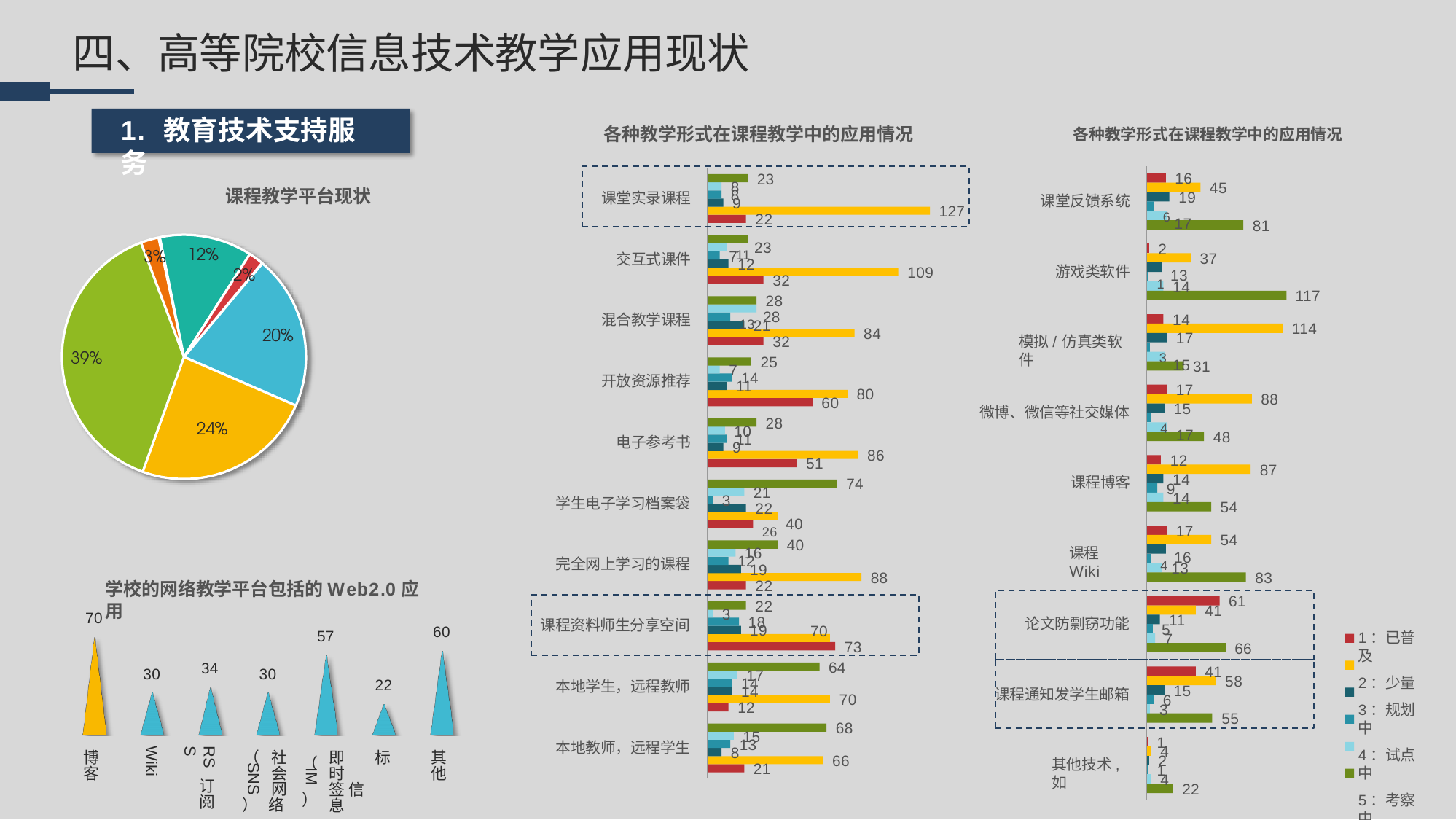

# 四、高等院校信息技术教学应用现状

1.	教育技术支持服务
各种教学形式在课程教学中的应用情况
各种教学形式在课程教学中的应用情况

16
23

8
45

课程教学平台现状
8
19
课堂实录课程

课堂反馈系统

9

127
6 17

22

81

11 23

2

12%

3%
7
37
交互式课件

12
1 13

游戏类软件

109

2%

32

14

117

28

13  28

14
混合教学课程

21
114

84
20%
17

32
模拟/仿真类软件

39%
3 15

25

31

7

14
开放资源推荐

11
17

80
88

60

15
微博、微信等社交媒体

28
4  17
24%

10

48
11

电子参考书

9

86
12

51

87

14
课程博客

74
9

21

14
3

学生电子学习档案袋

54
22

26  40

17

54

40
4 16

课程Wiki
16

12

完全网上学习的课程

13
19

88
83

22
学校的网络教学平台包括的Web2.0应用

61

22
41

3

70

11
18
论文防剽窃功能

课程资料师生分享空间

5
19
70
60

57
1：已普及

2：少量

3：规划中

4：试点中

5：考察中

6：没有
7

73
66

64
34

41

30
30
17

58
14
22

本地学生，远程教师

15
14

课程通知发学生邮箱

70
6

12
3

55

68

15

1
13

本地教师，远程学生

4
8
RSS
Wiki

即	标
时	签 信
息

其 他
博 客
（   社 会 网
）   络
66
2
（
其他技术,如

21
1
SNS

IM

4

订 阅
22

）